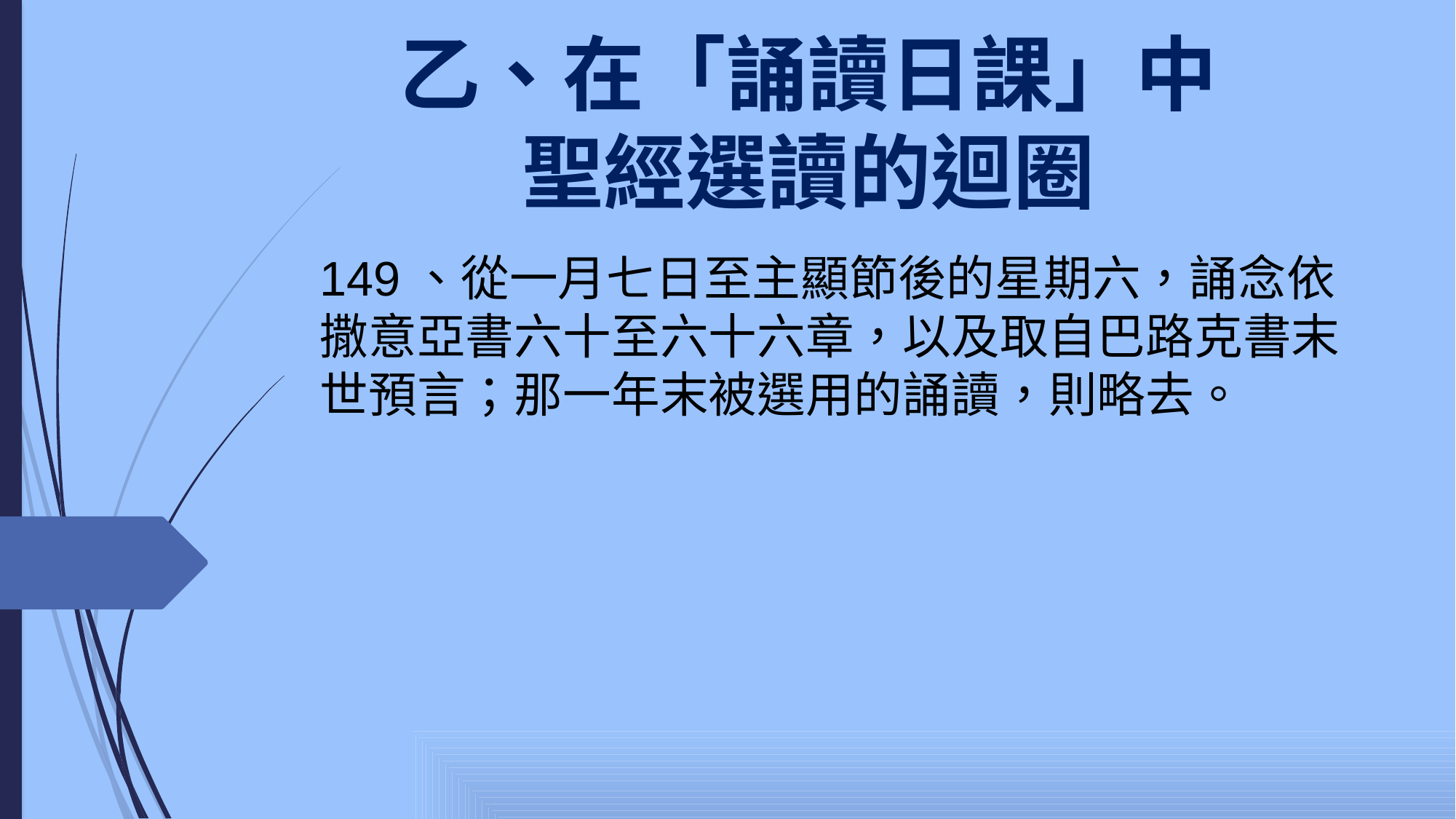

# 乙、在「誦讀日課」中 聖經選讀的迴圈
149、從一月七日至主顯節後的星期六，誦念依撒意亞書六十至六十六章，以及取自巴路克書末世預言；那一年末被選用的誦讀，則略去。